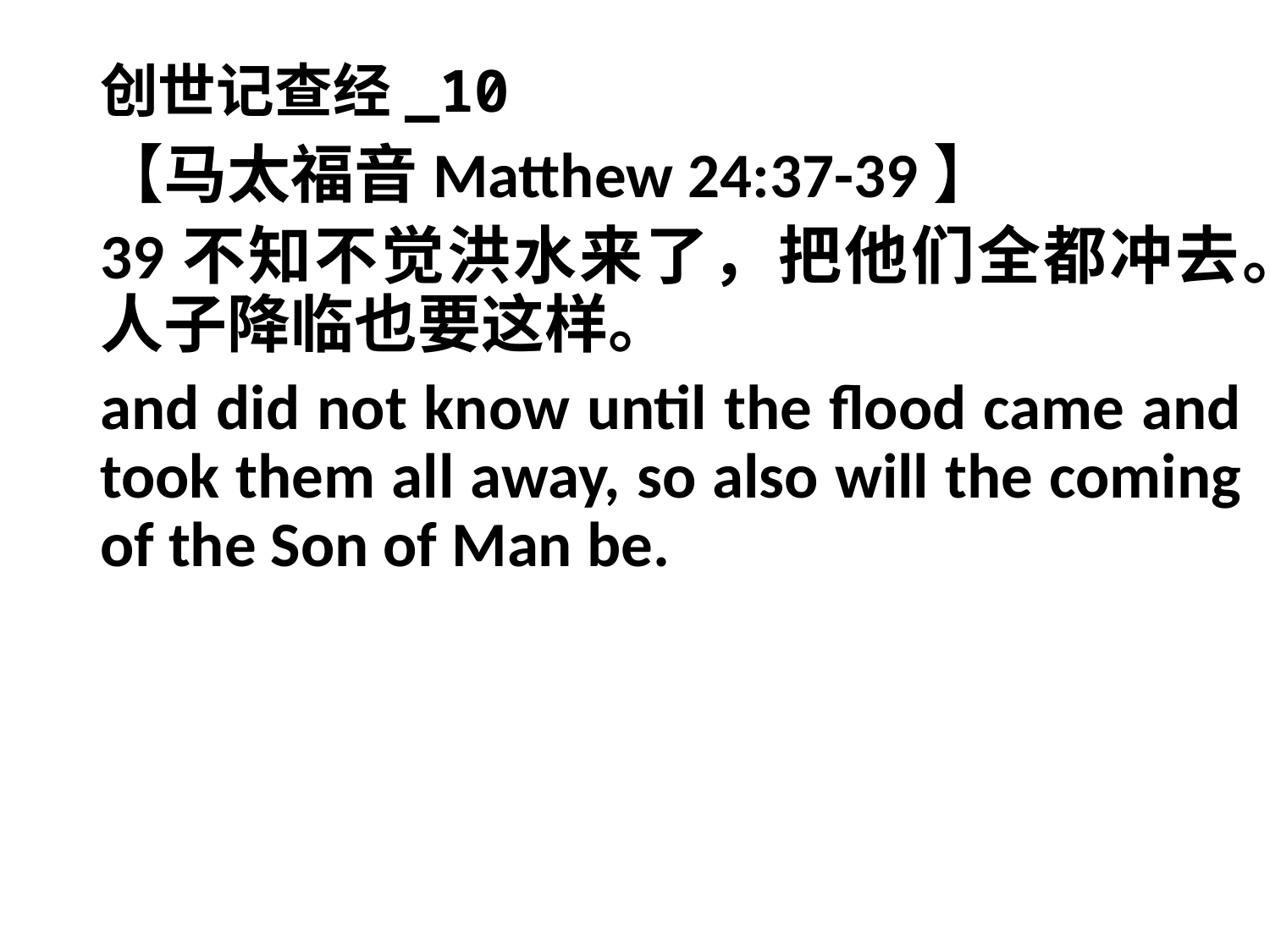

# 创世记查经_10
【马太福音Matthew 24:37-39】
39不知不觉洪水来了，把他们全都冲去。人子降临也要这样。
and did not know until the flood came and took them all away, so also will the coming of the Son of Man be.